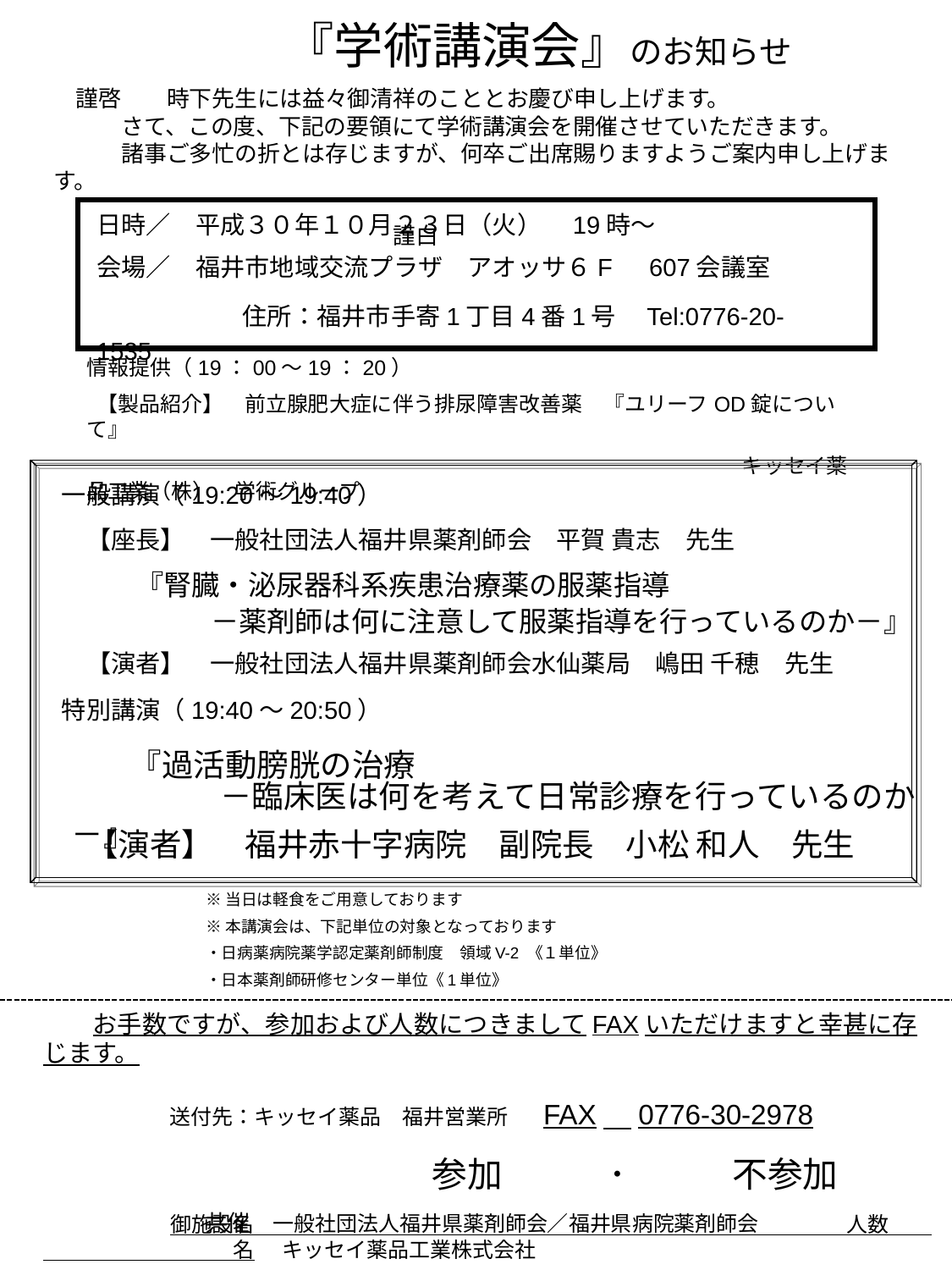

# 『学術講演会』のお知らせ
　謹啓　　時下先生には益々御清祥のこととお慶び申し上げます。
　　　さて、この度、下記の要領にて学術講演会を開催させていただきます。
　　　諸事ご多忙の折とは存じますが、何卒ご出席賜りますようご案内申し上げます。
　　　　　　　　　　　　　　　　　　　　　　　　　　　　　　　　　　　　　　　　　　　　　　　　　　　　謹白

日時／　平成３０年１０月２３日（火）　19時～
会場／　福井市地域交流プラザ　アオッサ６F　607会議室
　　　　　住所：福井市手寄1丁目4番1号　Tel:0776-20-1535
情報提供（19：00～19：20）
 【製品紹介】　前立腺肥大症に伴う排尿障害改善薬　『ユリーフOD錠について』
　　　　　　　　　　　　　　　　　　　　　　　　　　　　　　　キッセイ薬品工業（株）　学術グループ

　一般講演（19:20～19:40）
　　【座長】　一般社団法人福井県薬剤師会　平賀 貴志　先生
　　　　『腎臓・泌尿器科系疾患治療薬の服薬指導
　　　　　－薬剤師は何に注意して服薬指導を行っているのか－』
　　【演者】　一般社団法人福井県薬剤師会水仙薬局　嶋田 千穂　先生

　　　『過活動膀胱の治療
　特別講演（19:40～20:50）
　　　　　　－臨床医は何を考えて日常診療を行っているのか－』
　　【演者】　福井赤十字病院　副院長　小松 和人　先生
※当日は軽食をご用意しております
※本講演会は、下記単位の対象となっております
・日病薬病院薬学認定薬剤師制度　領域V-2 《１単位》
・日本薬剤師研修センター単位《1単位》
　　お手数ですが、参加および人数につきましてFAXいただけますと幸甚に存じます。

　　　　　　送付先：キッセイ薬品　福井営業所　FAX　0776-30-2978

　　　　　　　　　　　参加　　　･　　　不参加

　　　　　　御施設名　　　　　　　　　　　　　　　　　　　　　　　　　　　　人数　　　　　　　　　　　名

共催　一般社団法人福井県薬剤師会／福井県病院薬剤師会
　　   　キッセイ薬品工業株式会社